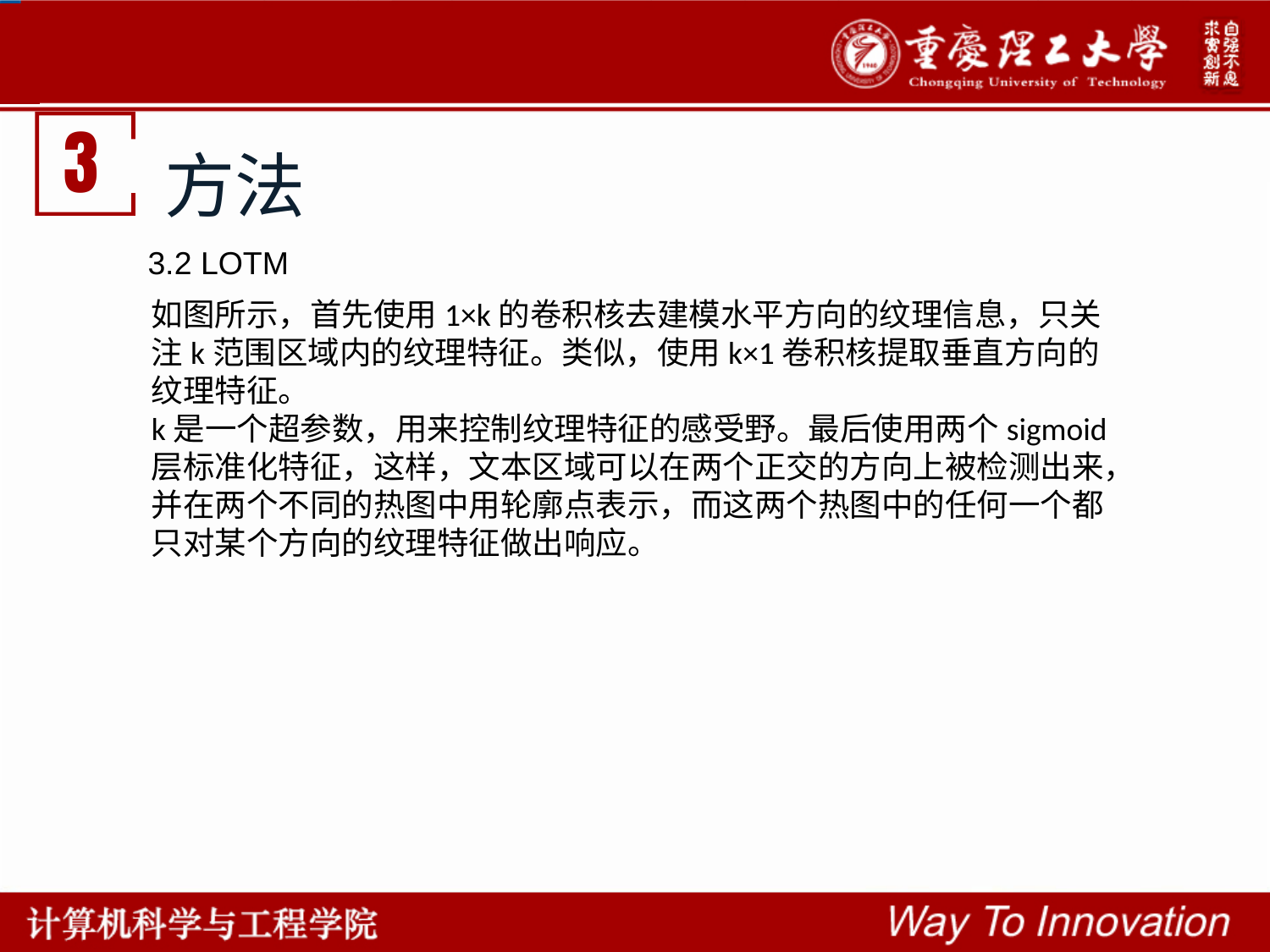

方法

3
3.2 LOTM
如图所示，首先使用1×k的卷积核去建模水平方向的纹理信息，只关注k范围区域内的纹理特征。类似，使用k×1卷积核提取垂直方向的纹理特征。
k是一个超参数，用来控制纹理特征的感受野。最后使用两个sigmoid层标准化特征，这样，文本区域可以在两个正交的方向上被检测出来，并在两个不同的热图中用轮廓点表示，而这两个热图中的任何一个都只对某个方向的纹理特征做出响应。